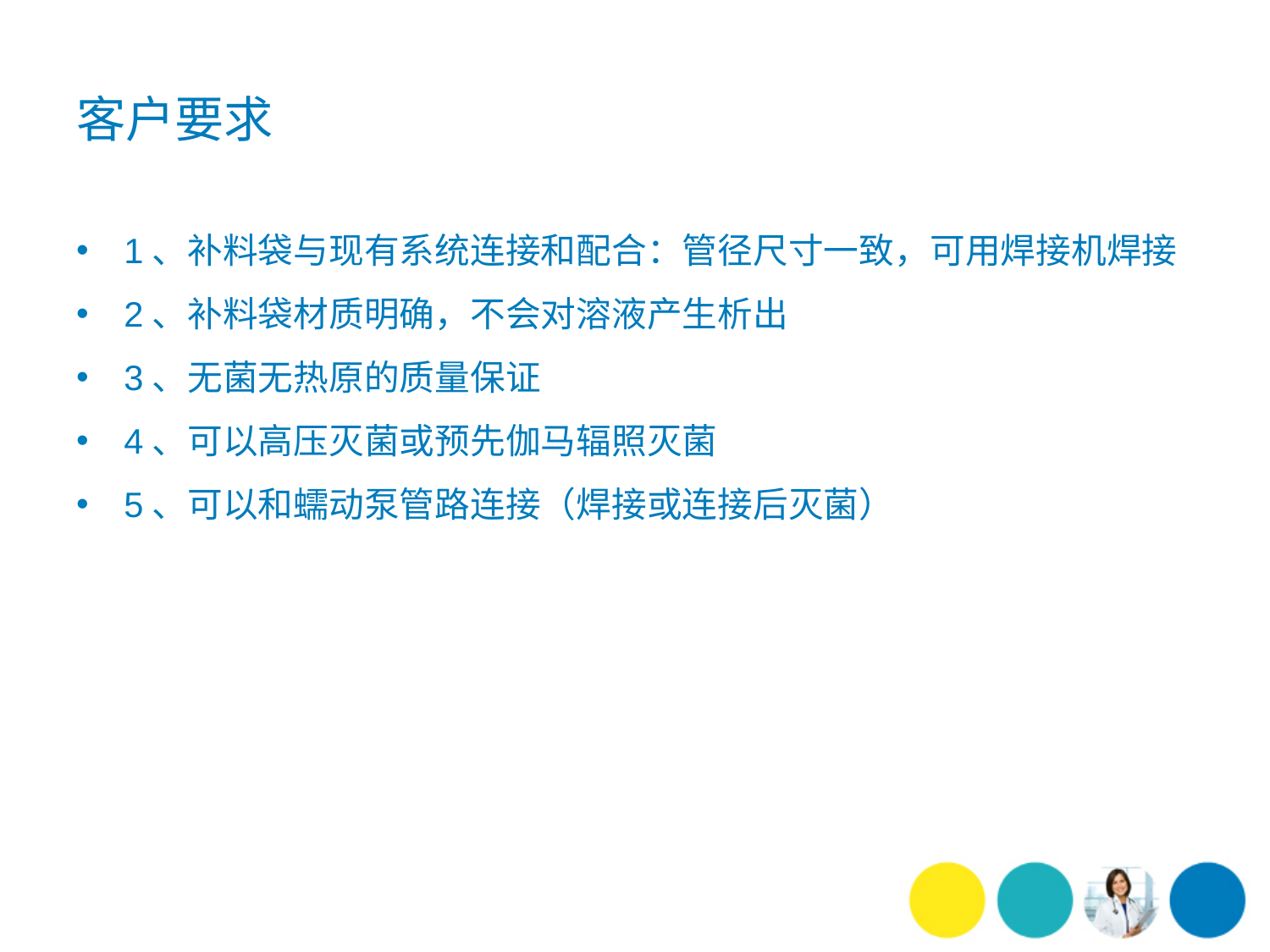

# 客户要求
1、补料袋与现有系统连接和配合：管径尺寸一致，可用焊接机焊接
2、补料袋材质明确，不会对溶液产生析出
3、无菌无热原的质量保证
4、可以高压灭菌或预先伽马辐照灭菌
5、可以和蠕动泵管路连接（焊接或连接后灭菌）